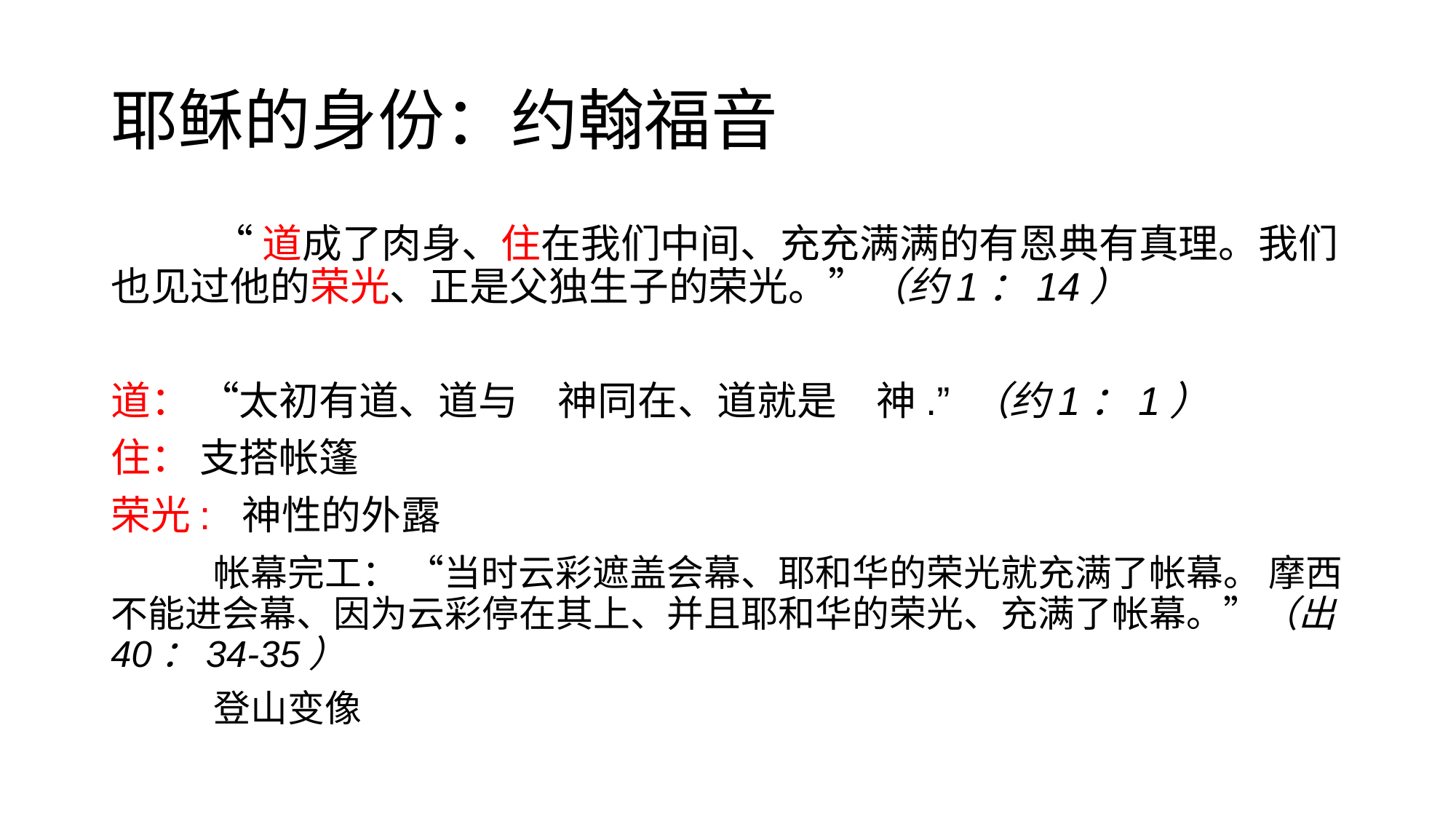

# 耶稣的身份：约翰福音
	“道成了肉身、住在我们中间、充充满满的有恩典有真理。我们也见过他的荣光、正是父独生子的荣光。”（约1：14）

道： “太初有道、道与　神同在、道就是　神.” （约1：1）
住： 支搭帐篷
荣光:  神性的外露
	帐幕完工： “当时云彩遮盖会幕、耶和华的荣光就充满了帐幕。 摩西不能进会幕、因为云彩停在其上、并且耶和华的荣光、充满了帐幕。”（出40：34-35）
	登山变像